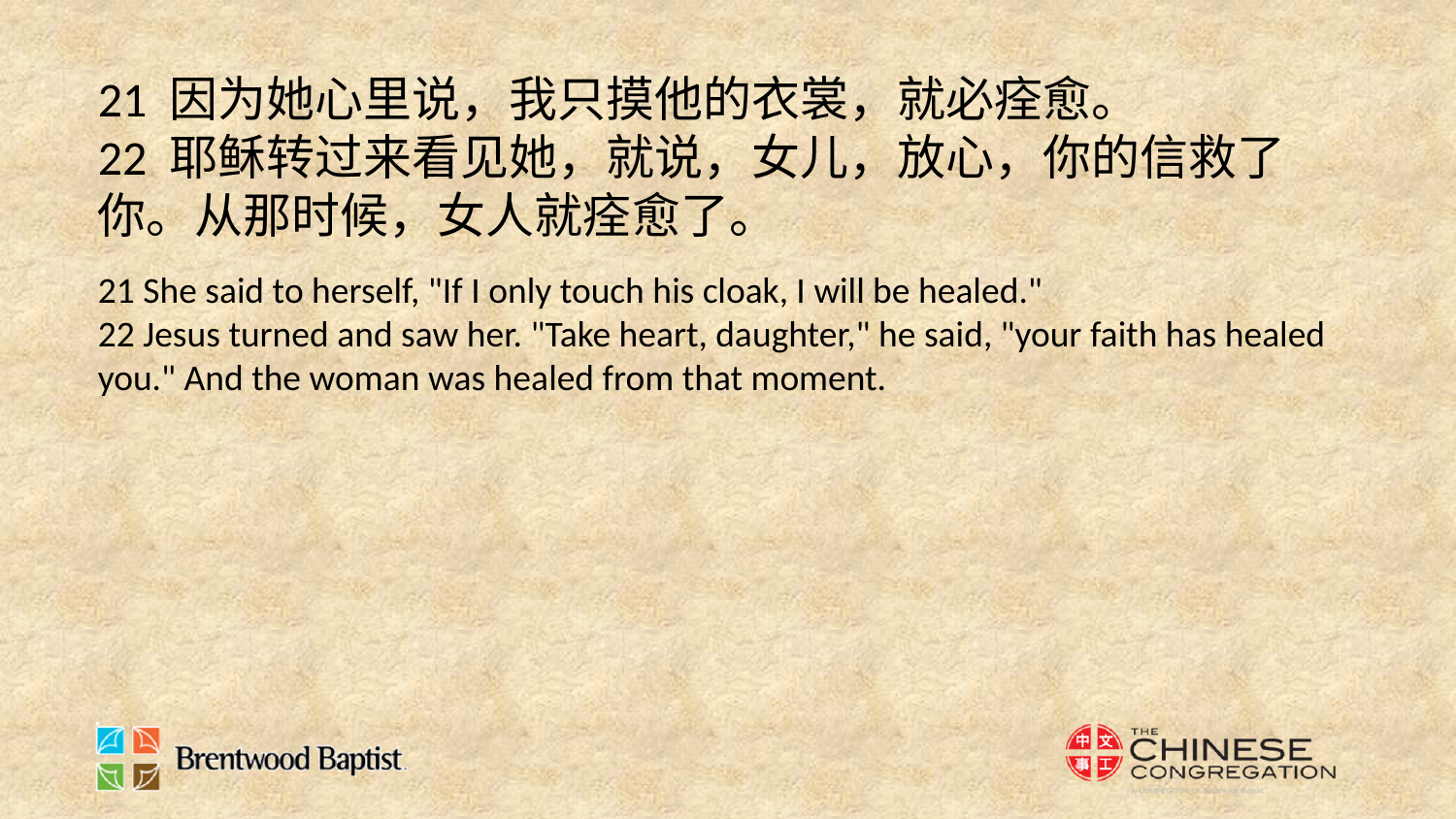

21 因为她心里说，我只摸他的衣裳，就必痊愈。
22 耶稣转过来看见她，就说，女儿，放心，你的信救了你。从那时候，女人就痊愈了。

21 She said to herself, "If I only touch his cloak, I will be healed."
22 Jesus turned and saw her. "Take heart, daughter," he said, "your faith has healed you." And the woman was healed from that moment.